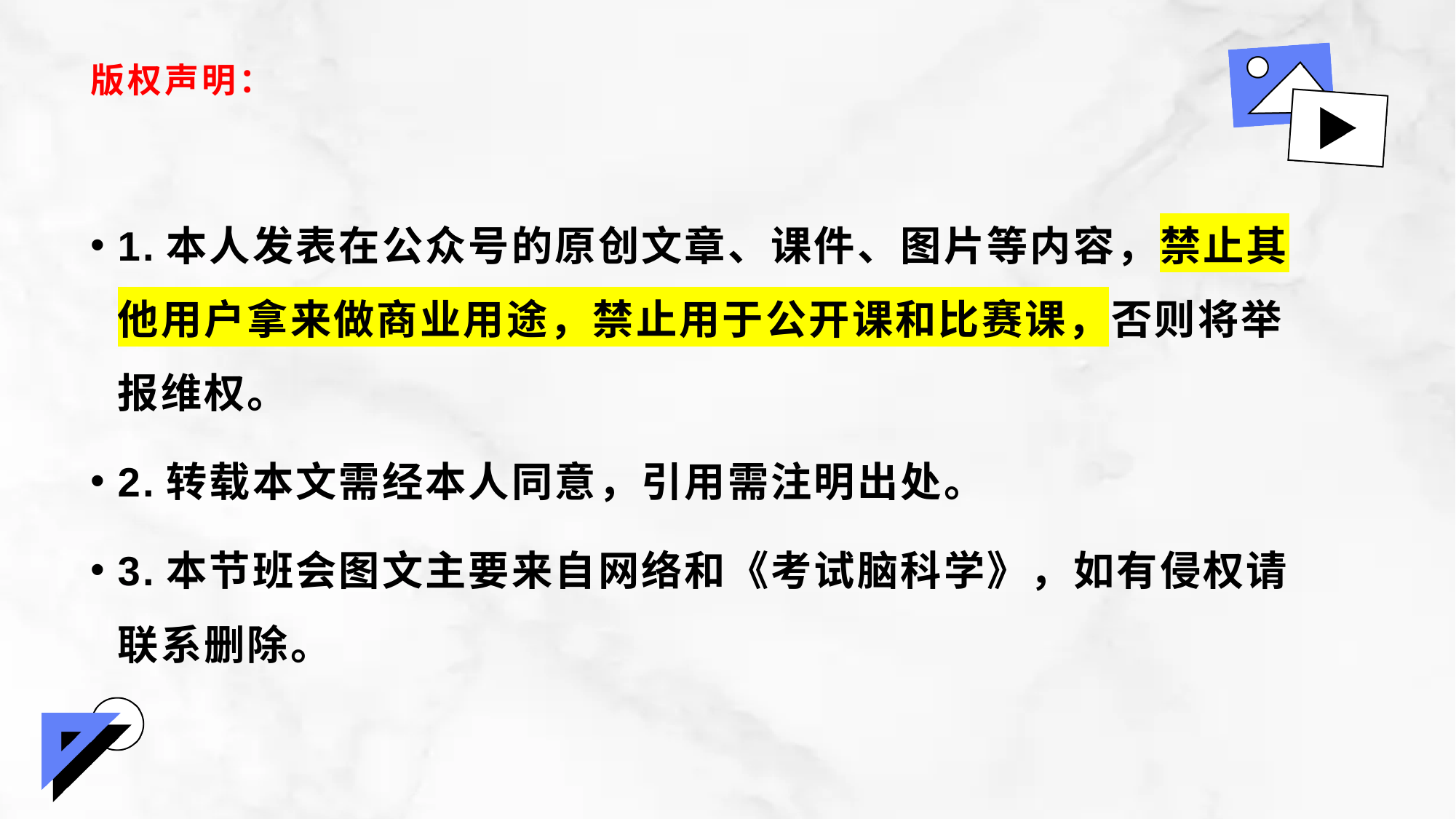

# 版权声明：
1.本人发表在公众号的原创文章、课件、图片等内容，禁止其他用户拿来做商业用途，禁止用于公开课和比赛课，否则将举报维权。
2.转载本文需经本人同意，引用需注明出处。
3.本节班会图文主要来自网络和《考试脑科学》，如有侵权请联系删除。